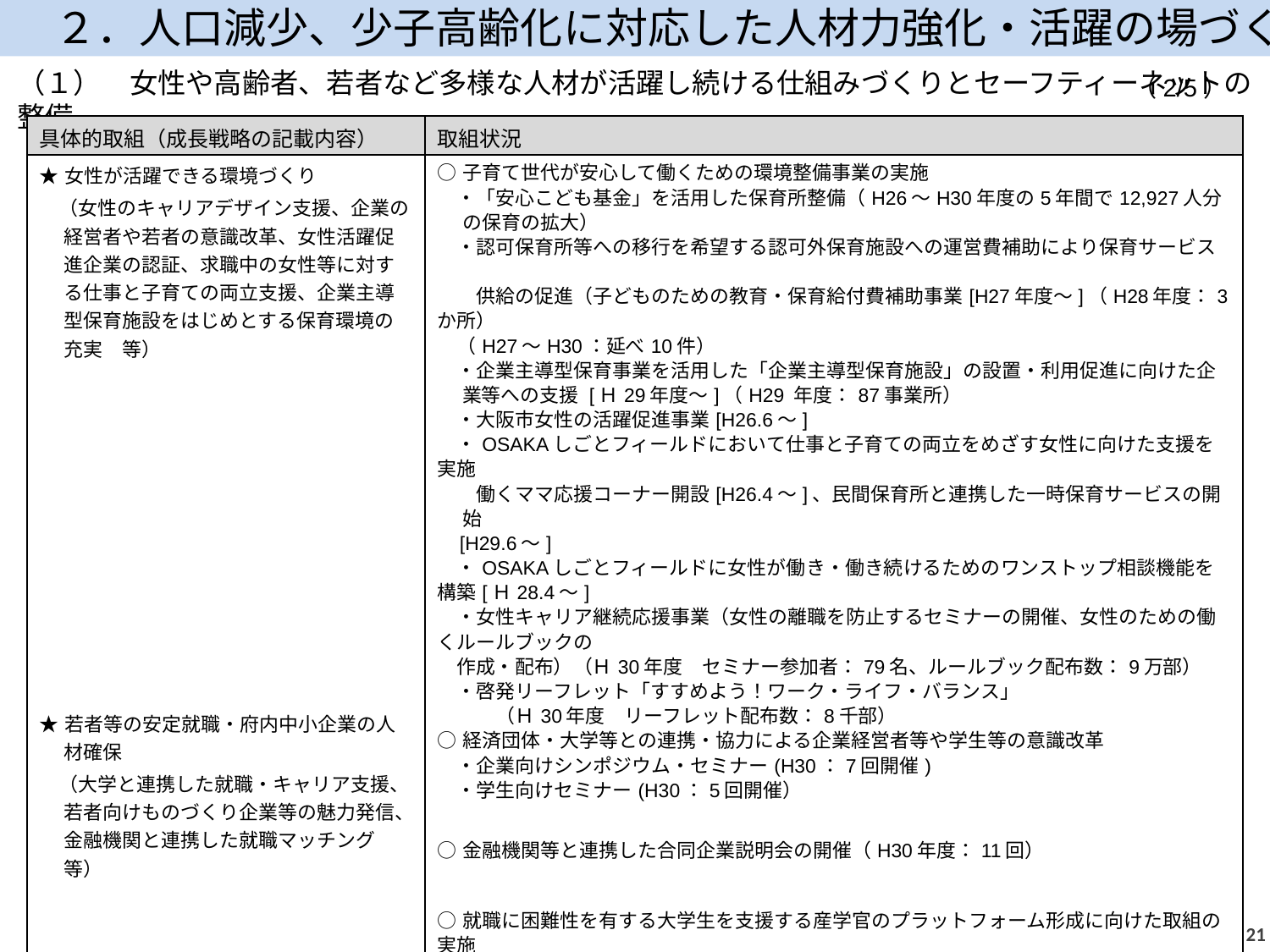

２．人口減少、少子高齢化に対応した人材力強化・活躍の場づくり
（１）　女性や高齢者、若者など多様な人材が活躍し続ける仕組みづくりとセーフティーネットの整備
（2/5）
| 具体的取組（成長戦略の記載内容） | 取組状況 |
| --- | --- |
| ★女性が活躍できる環境づくり 　（女性のキャリアデザイン支援、企業の経営者や若者の意識改革、女性活躍促進企業の認証、求職中の女性等に対する仕事と子育ての両立支援、企業主導型保育施設をはじめとする保育環境の充実　等） 　 ★若者等の安定就職・府内中小企業の人材確保 　（大学と連携した就職・キャリア支援、若者向けものづくり企業等の魅力発信、金融機関と連携した就職マッチング　等） | ○子育て世代が安心して働くための環境整備事業の実施 　・「安心こども基金」を活用した保育所整備（H26～H30年度の5年間で12,927人分の保育の拡大） 　・認可保育所等への移行を希望する認可外保育施設への運営費補助により保育サービス　　 　　供給の促進（子どものための教育・保育給付費補助事業[H27年度～]（H28年度：3か所） 　（H27～H30：延べ10件） 　・企業主導型保育事業を活用した「企業主導型保育施設」の設置・利用促進に向けた企業等への支援 [Ｈ29年度～]（H29 年度：87事業所） 　・大阪市女性の活躍促進事業[H26.6～]　 　・OSAKAしごとフィールドにおいて仕事と子育ての両立をめざす女性に向けた支援を実施 　　働くママ応援コーナー開設[H26.4～]、民間保育所と連携した一時保育サービスの開始 [H29.6～] 　・OSAKAしごとフィールドに女性が働き・働き続けるためのワンストップ相談機能を構築[Ｈ28.4～] 　・女性キャリア継続応援事業（女性の離職を防止するセミナーの開催、女性のための働くルールブックの 作成・配布）（Ｈ30年度　セミナー参加者：79名、ルールブック配布数：9万部） 　・啓発リーフレット「すすめよう！ワーク・ライフ・バランス」 　　　（Ｈ30年度　リーフレット配布数：8千部） ○経済団体・大学等との連携・協力による企業経営者等や学生等の意識改革 　・企業向けシンポジウム・セミナー(H30：7回開催) 　・学生向けセミナー(H30：5回開催） ○金融機関等と連携した合同企業説明会の開催（H30年度：11回） ○就職に困難性を有する大学生を支援する産学官のプラットフォーム形成に向けた取組の実施 　　・プラットフォームによる就職直結型の職場体験事業の実施 　　　[Ｈ30年度～]（H30年度 ：参加者数22人、就職者数10人） 　 ・「就活（働くこと）に不安のある大学生の支援検討会」を開催し、就職に困難性を有する大学生へ　 　　　の支援手法等を検討（R１年度） 　　・就職に困難性を有する大学生への実態調査を実施（R１年度） |
21